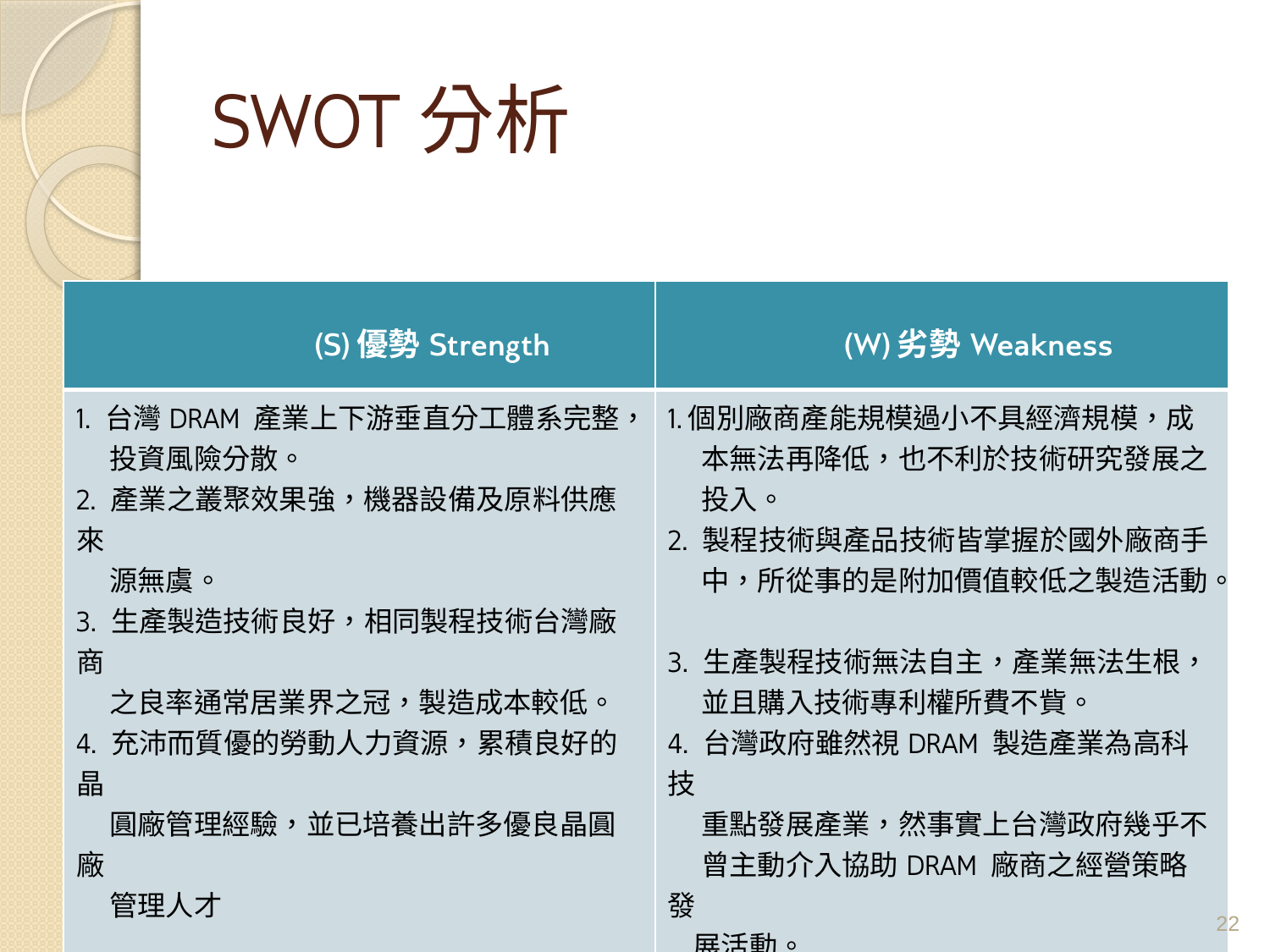

# SWOT分析
| (S)優勢Strength | (W)劣勢Weakness |
| --- | --- |
| 1. 台灣DRAM 產業上下游垂直分工體系完整， 投資風險分散。 2. 產業之叢聚效果強，機器設備及原料供應來 源無虞。 3. 生產製造技術良好，相同製程技術台灣廠商 之良率通常居業界之冠，製造成本較低。 4. 充沛而質優的勞動人力資源，累積良好的晶 圓廠管理經驗，並已培養出許多優良晶圓廠 管理人才 | 1.個別廠商產能規模過小不具經濟規模，成 本無法再降低，也不利於技術研究發展之 投入。 2. 製程技術與產品技術皆掌握於國外廠商手 中，所從事的是附加價值較低之製造活動。 3. 生產製程技術無法自主，產業無法生根， 並且購入技術專利權所費不貲。 4. 台灣政府雖然視DRAM 製造產業為高科技 重點發展產業，然事實上台灣政府幾乎不 曾主動介入協助DRAM 廠商之經營策略發 展活動。 |
22